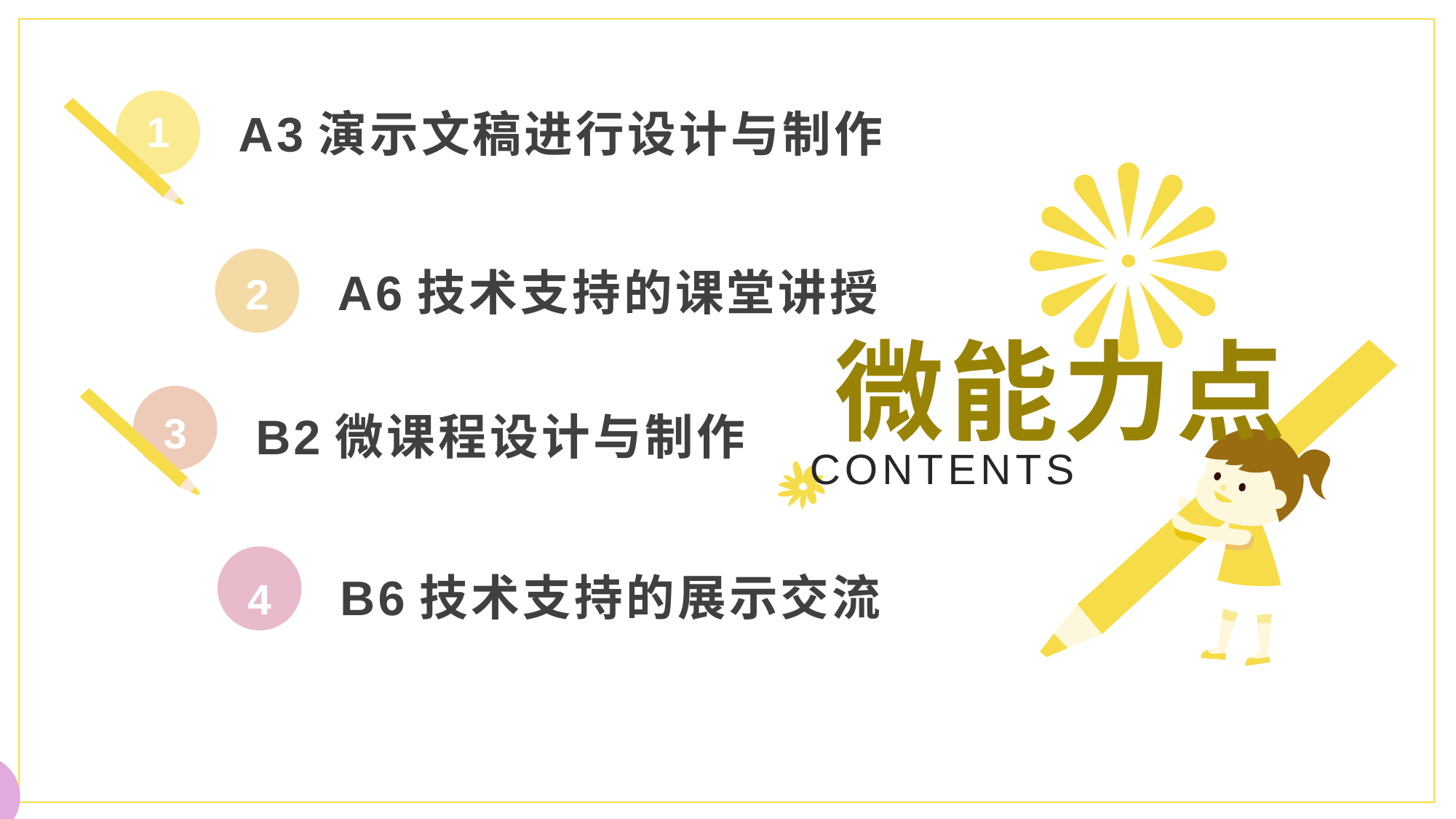

1
A3演示文稿进行设计与制作

A6技术支持的课堂讲授

2
微能力点

3

B2微课程设计与制作
CONTENTS

B6技术支持的展示交流
4